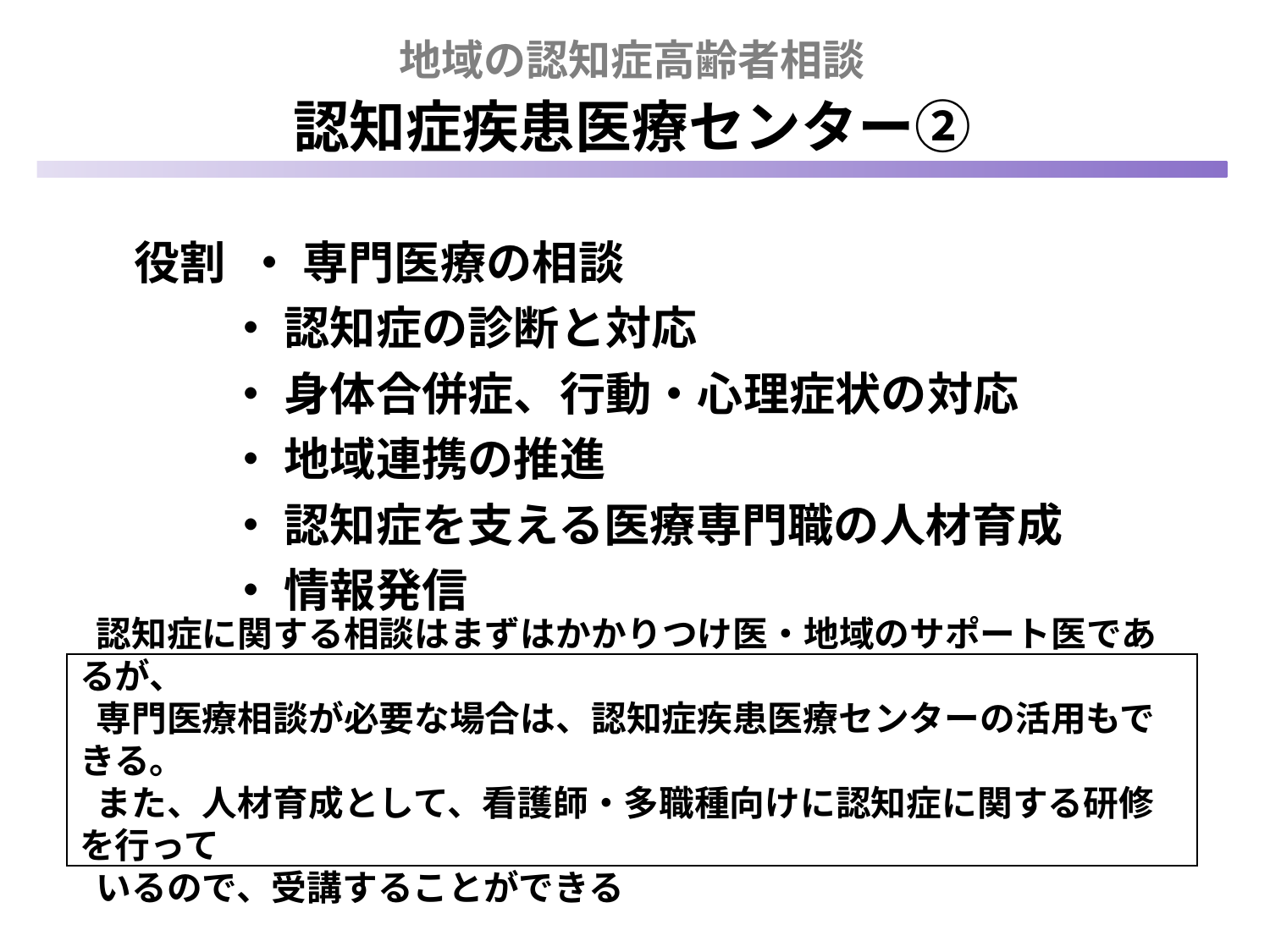

地域の認知症高齢者相談
認知症疾患医療センター②

役割  ・ 専門医療の相談
        ・ 認知症の診断と対応
        ・ 身体合併症、行動・心理症状の対応
        ・ 地域連携の推進
        ・ 認知症を支える医療専門職の人材育成
        ・ 情報発信

 認知症に関する相談はまずはかかりつけ医・地域のサポート医であるが、
 専門医療相談が必要な場合は、認知症疾患医療センターの活用もできる。
 また、人材育成として、看護師・多職種向けに認知症に関する研修を行って
 いるので、受講することができる